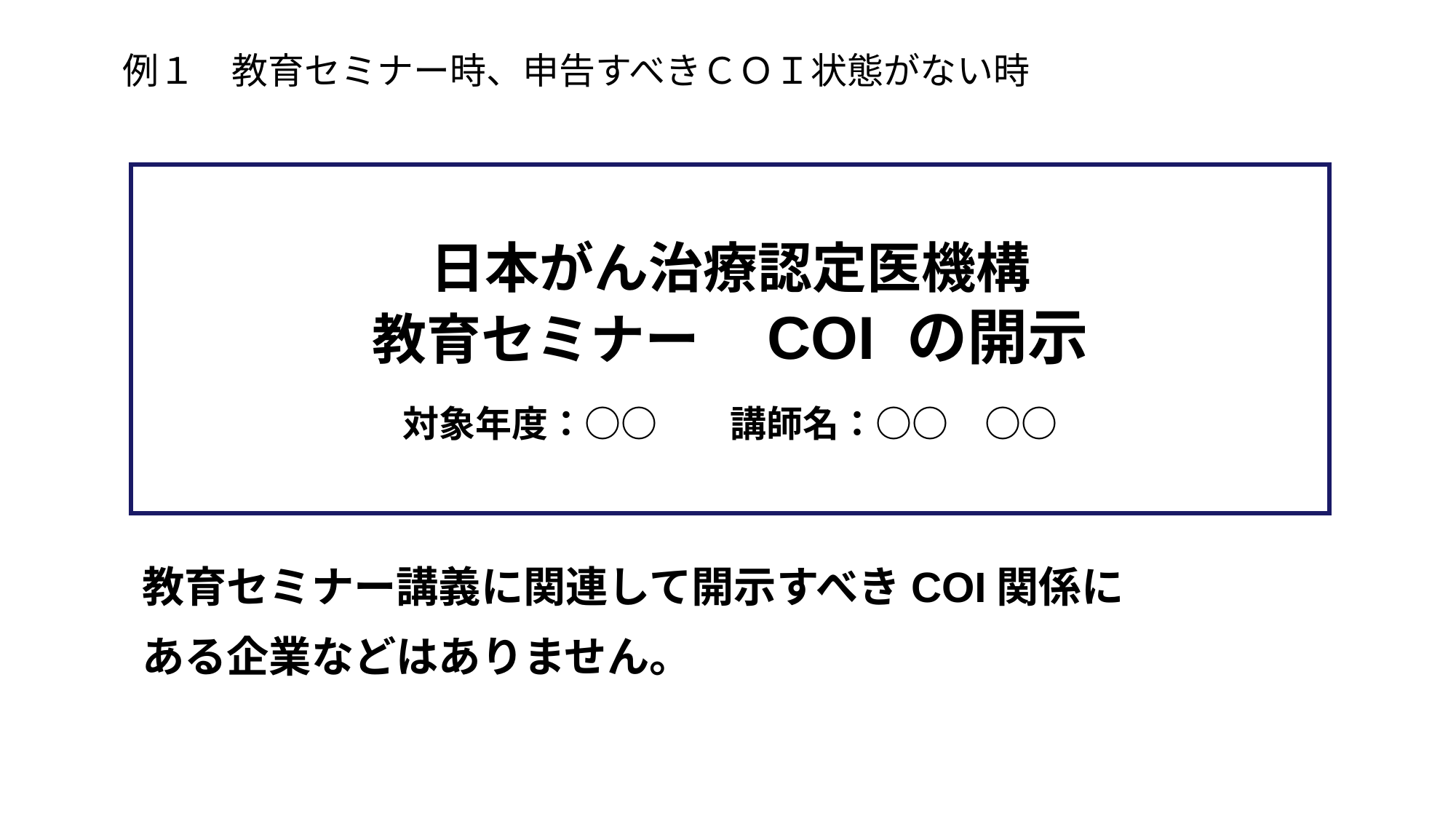

例１　教育セミナー時、申告すべきＣＯＩ状態がない時
# 日本がん治療認定医機構 教育セミナー　COI の開示 　 対象年度：○○　　講師名：○○　○○
教育セミナー講義に関連して開示すべきCOI関係に
ある企業などはありません。